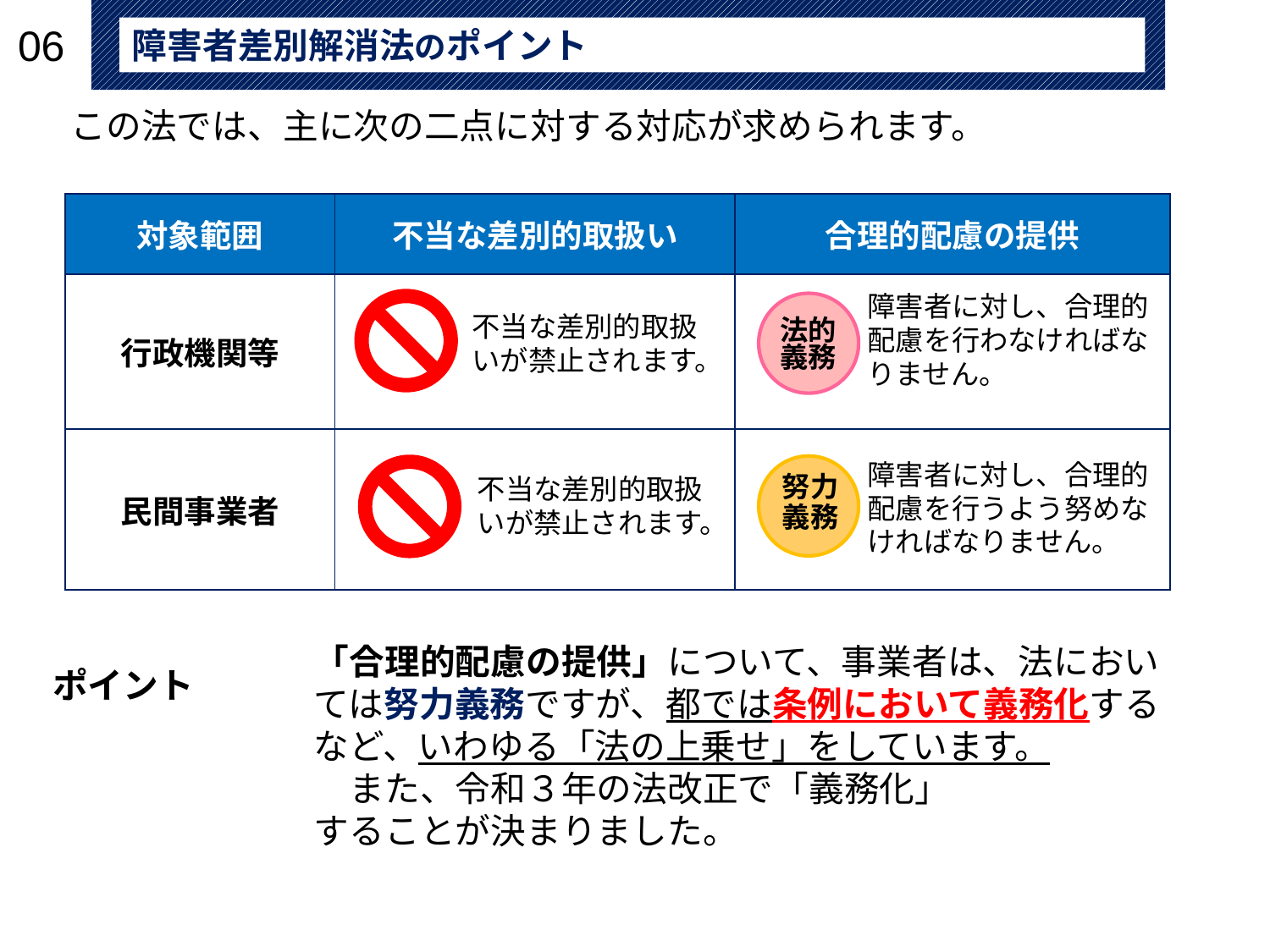

06
障害者差別解消法のポイント
# この法では、主に次の二点に対する対応が求められます。
| 対象範囲 | 不当な差別的取扱い | 合理的配慮の提供 |
| --- | --- | --- |
| 行政機関等 |  |  |
| 民間事業者 |  |  |
障害者に対し、合理的配慮を行わなければなりません。

不当な差別的取扱いが禁止されます。
法的
義務
障害者に対し、合理的配慮を行うよう努めなければなりません。

努力
不当な差別的取扱いが禁止されます。
義務
「合理的配慮の提供」について、事業者は、法においては努力義務ですが、都では条例において義務化するなど、いわゆる「法の上乗せ」をしています。
　また、令和３年の法改正で「義務化」
することが決まりました。
ポイント